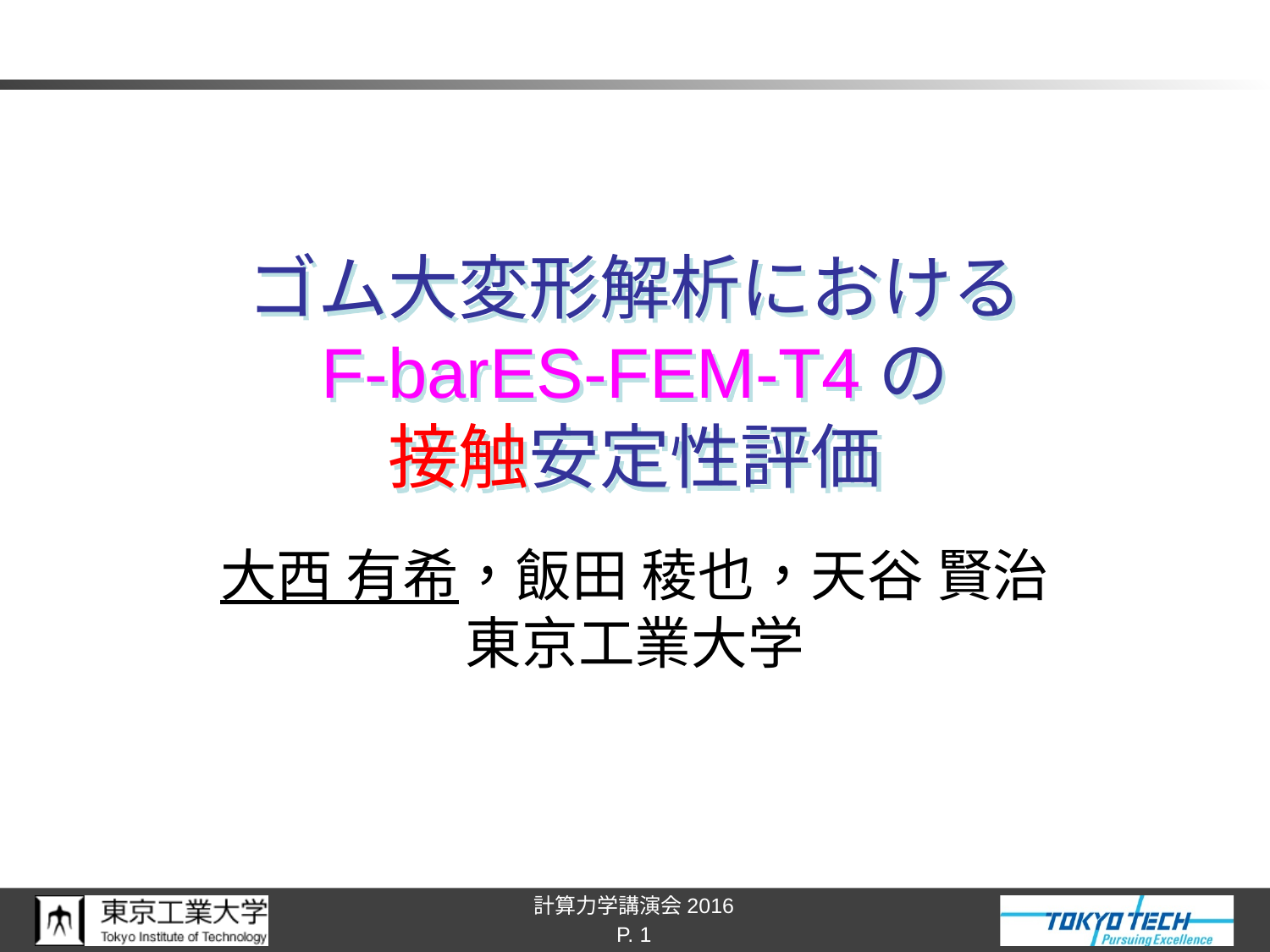

# ゴム大変形解析における F-barES-FEM-T4の 接触安定性評価
大西 有希，飯田 稜也，天谷 賢治
東京工業大学
P. 1